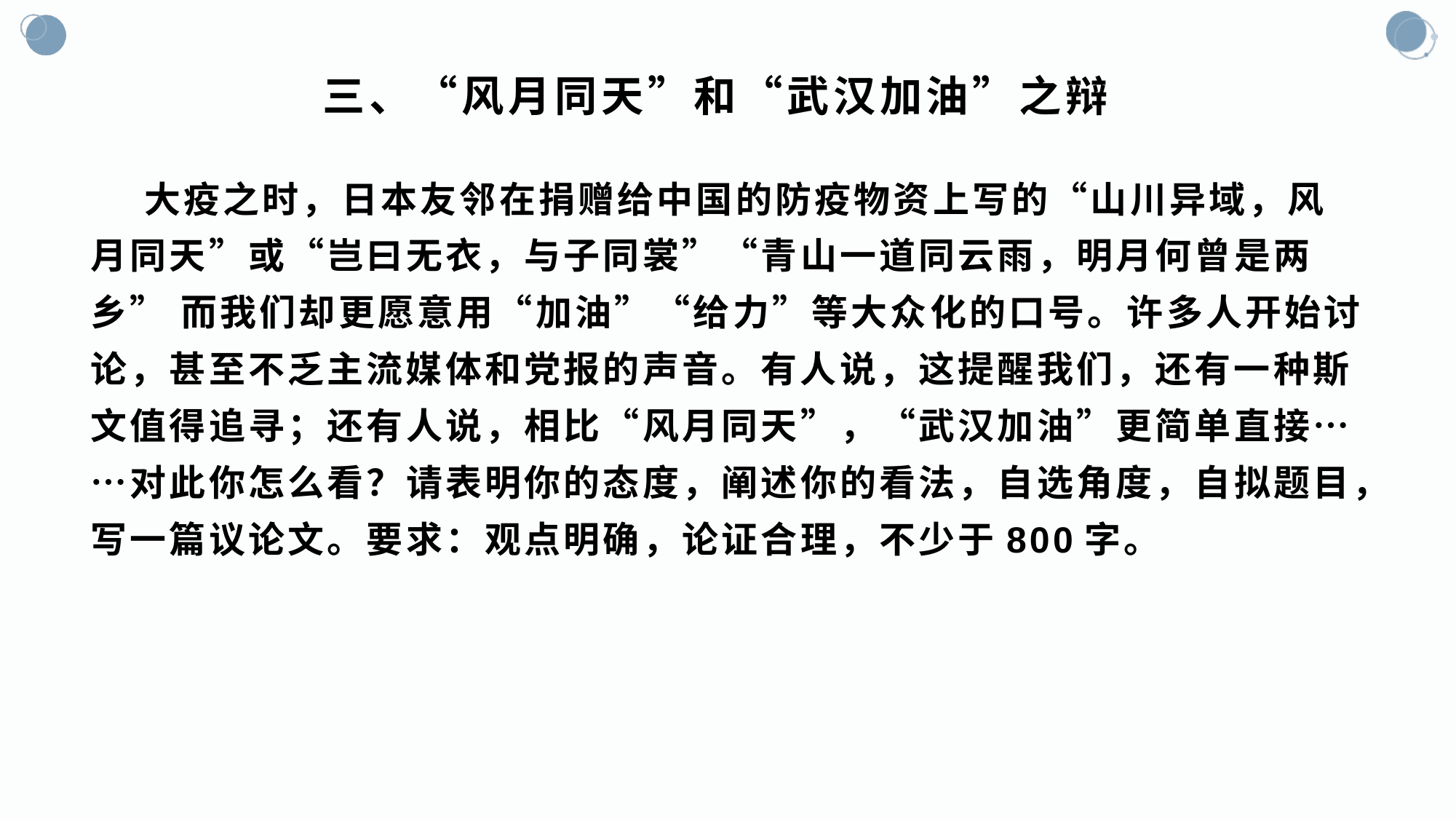

# 三、“风月同天”和“武汉加油”之辩
    大疫之时，日本友邻在捐赠给中国的防疫物资上写的“山川异域，风月同天”或“岂曰无衣，与子同裳”“青山一道同云雨，明月何曾是两乡” 而我们却更愿意用“加油”“给力”等大众化的口号。许多人开始讨论，甚至不乏主流媒体和党报的声音。有人说，这提醒我们，还有一种斯文值得追寻；还有人说，相比“风月同天”，“武汉加油”更简单直接……对此你怎么看？请表明你的态度，阐述你的看法，自选角度，自拟题目，写一篇议论文。要求：观点明确，论证合理，不少于800字。